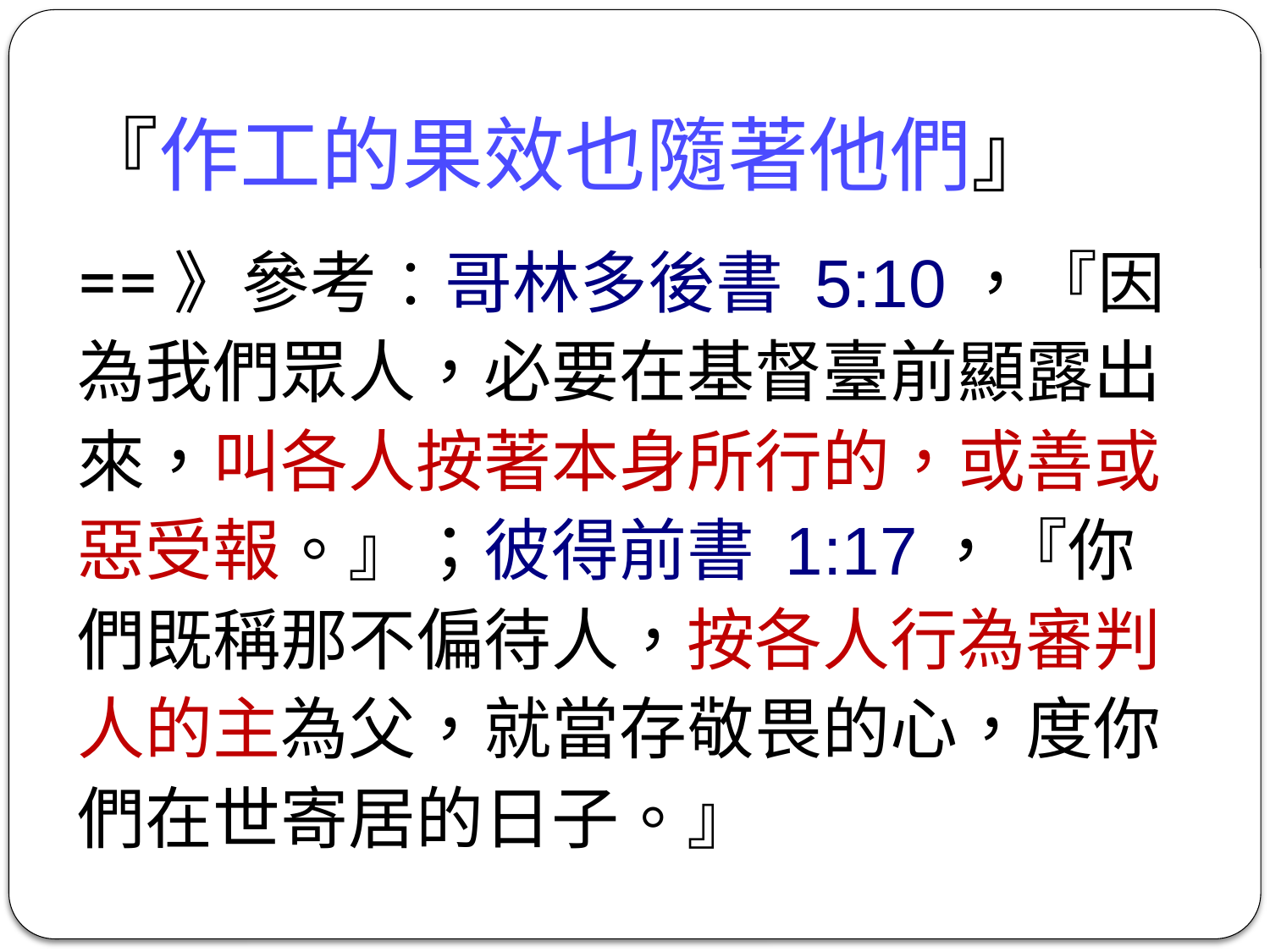

『作工的果效也隨著他們』
==》參考：哥林多後書 5:10，『因為我們眾人，必要在基督臺前顯露出來，叫各人按著本身所行的，或善或惡受報。』；彼得前書 1:17，『你們既稱那不偏待人，按各人行為審判人的主為父，就當存敬畏的心，度你們在世寄居的日子。』